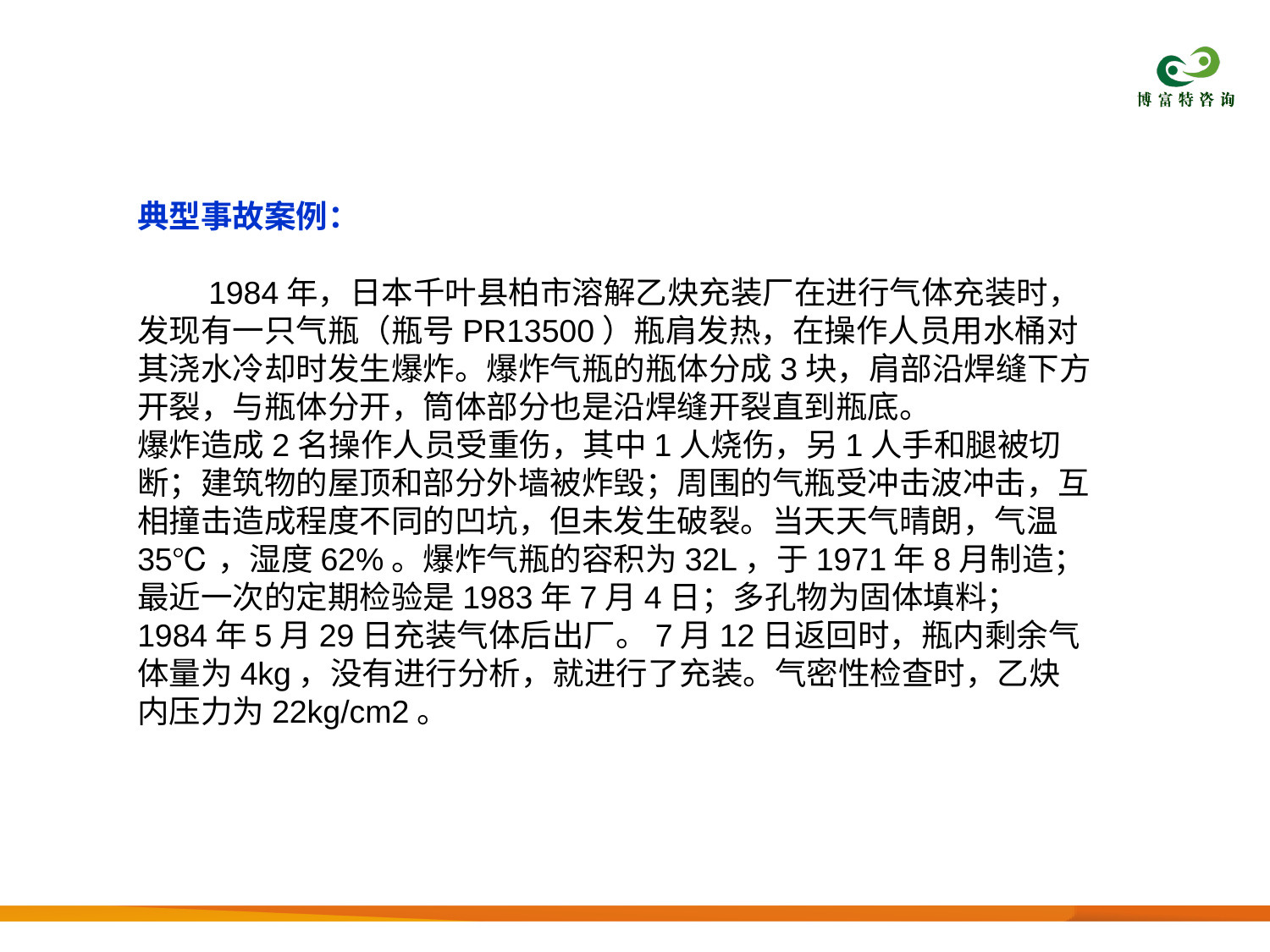

典型事故案例：

        1984年，日本千叶县柏市溶解乙炔充装厂在进行气体充装时，发现有一只气瓶（瓶号PR13500）瓶肩发热，在操作人员用水桶对其浇水冷却时发生爆炸。爆炸气瓶的瓶体分成3块，肩部沿焊缝下方开裂，与瓶体分开，筒体部分也是沿焊缝开裂直到瓶底。
爆炸造成2名操作人员受重伤，其中1人烧伤，另1人手和腿被切断；建筑物的屋顶和部分外墙被炸毁；周围的气瓶受冲击波冲击，互相撞击造成程度不同的凹坑，但未发生破裂。当天天气晴朗，气温35℃，湿度62%。爆炸气瓶的容积为32L，于1971年8月制造；最近一次的定期检验是1983年7月4日；多孔物为固体填料；1984年5月29日充装气体后出厂。7月12日返回时，瓶内剩余气体量为4kg，没有进行分析，就进行了充装。气密性检查时，乙炔内压力为22kg/cm2。